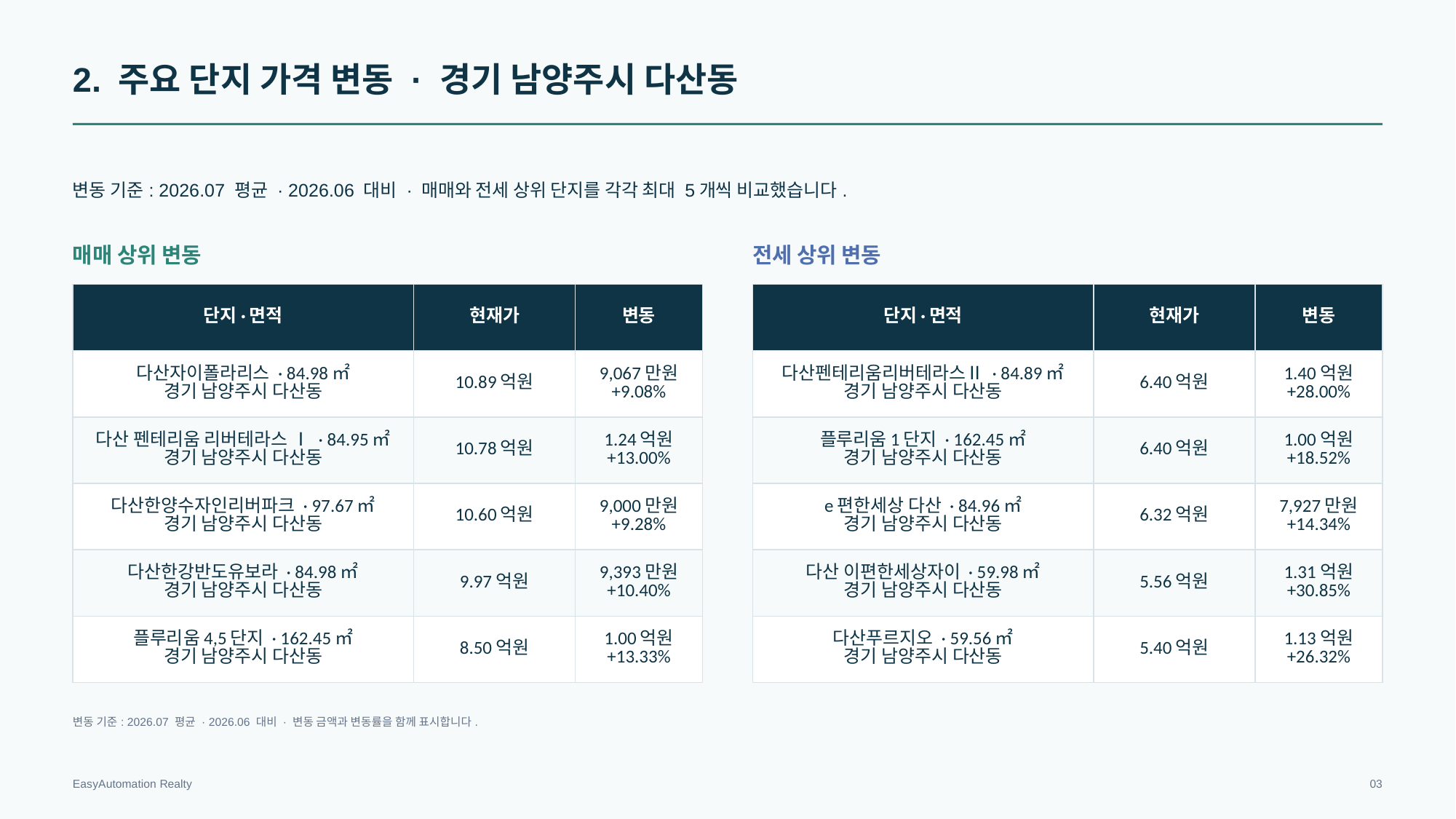

2. 주요 단지 가격 변동 · 경기 남양주시 다산동

변동 기준: 2026.07 평균 · 2026.06 대비 · 매매와 전세 상위 단지를 각각 최대 5개씩 비교했습니다.
매매 상위 변동
전세 상위 변동
| 단지·면적 | 현재가 | 변동 |
| --- | --- | --- |
| 다산자이폴라리스 · 84.98㎡ 경기 남양주시 다산동 | 10.89억원 | 9,067만원 +9.08% |
| 다산 펜테리움 리버테라스 Ⅰ · 84.95㎡ 경기 남양주시 다산동 | 10.78억원 | 1.24억원 +13.00% |
| 다산한양수자인리버파크 · 97.67㎡ 경기 남양주시 다산동 | 10.60억원 | 9,000만원 +9.28% |
| 다산한강반도유보라 · 84.98㎡ 경기 남양주시 다산동 | 9.97억원 | 9,393만원 +10.40% |
| 플루리움4,5단지 · 162.45㎡ 경기 남양주시 다산동 | 8.50억원 | 1.00억원 +13.33% |
| 단지·면적 | 현재가 | 변동 |
| --- | --- | --- |
| 다산펜테리움리버테라스Ⅱ · 84.89㎡ 경기 남양주시 다산동 | 6.40억원 | 1.40억원 +28.00% |
| 플루리움1단지 · 162.45㎡ 경기 남양주시 다산동 | 6.40억원 | 1.00억원 +18.52% |
| e편한세상 다산 · 84.96㎡ 경기 남양주시 다산동 | 6.32억원 | 7,927만원 +14.34% |
| 다산 이편한세상자이 · 59.98㎡ 경기 남양주시 다산동 | 5.56억원 | 1.31억원 +30.85% |
| 다산푸르지오 · 59.56㎡ 경기 남양주시 다산동 | 5.40억원 | 1.13억원 +26.32% |
변동 기준: 2026.07 평균 · 2026.06 대비 · 변동 금액과 변동률을 함께 표시합니다.
EasyAutomation Realty
03